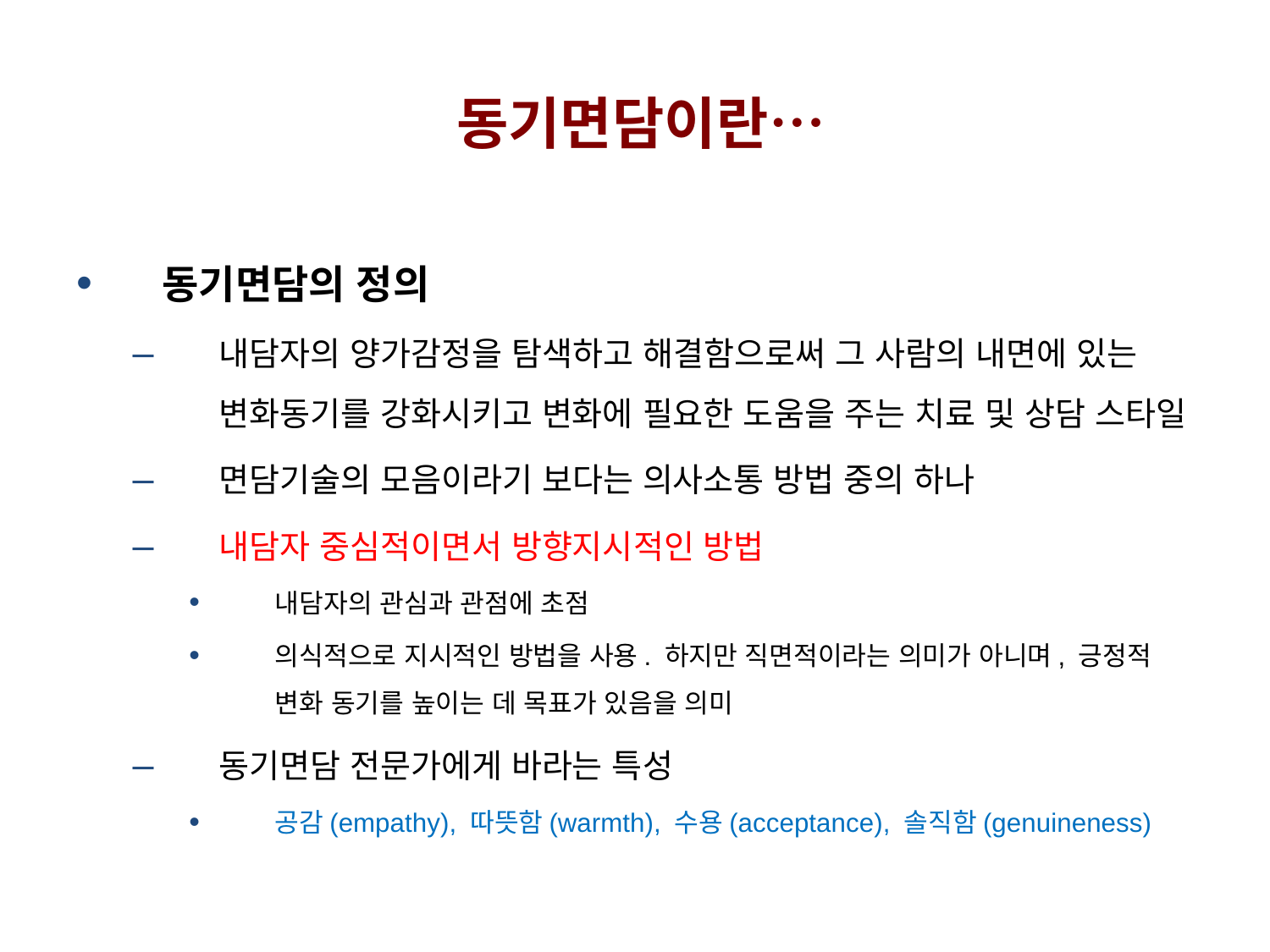

동기면담이란…
동기면담의 정의
내담자의 양가감정을 탐색하고 해결함으로써 그 사람의 내면에 있는 변화동기를 강화시키고 변화에 필요한 도움을 주는 치료 및 상담 스타일
면담기술의 모음이라기 보다는 의사소통 방법 중의 하나
내담자 중심적이면서 방향지시적인 방법
내담자의 관심과 관점에 초점
의식적으로 지시적인 방법을 사용. 하지만 직면적이라는 의미가 아니며, 긍정적 변화 동기를 높이는 데 목표가 있음을 의미
동기면담 전문가에게 바라는 특성
공감(empathy), 따뜻함(warmth), 수용(acceptance), 솔직함(genuineness)